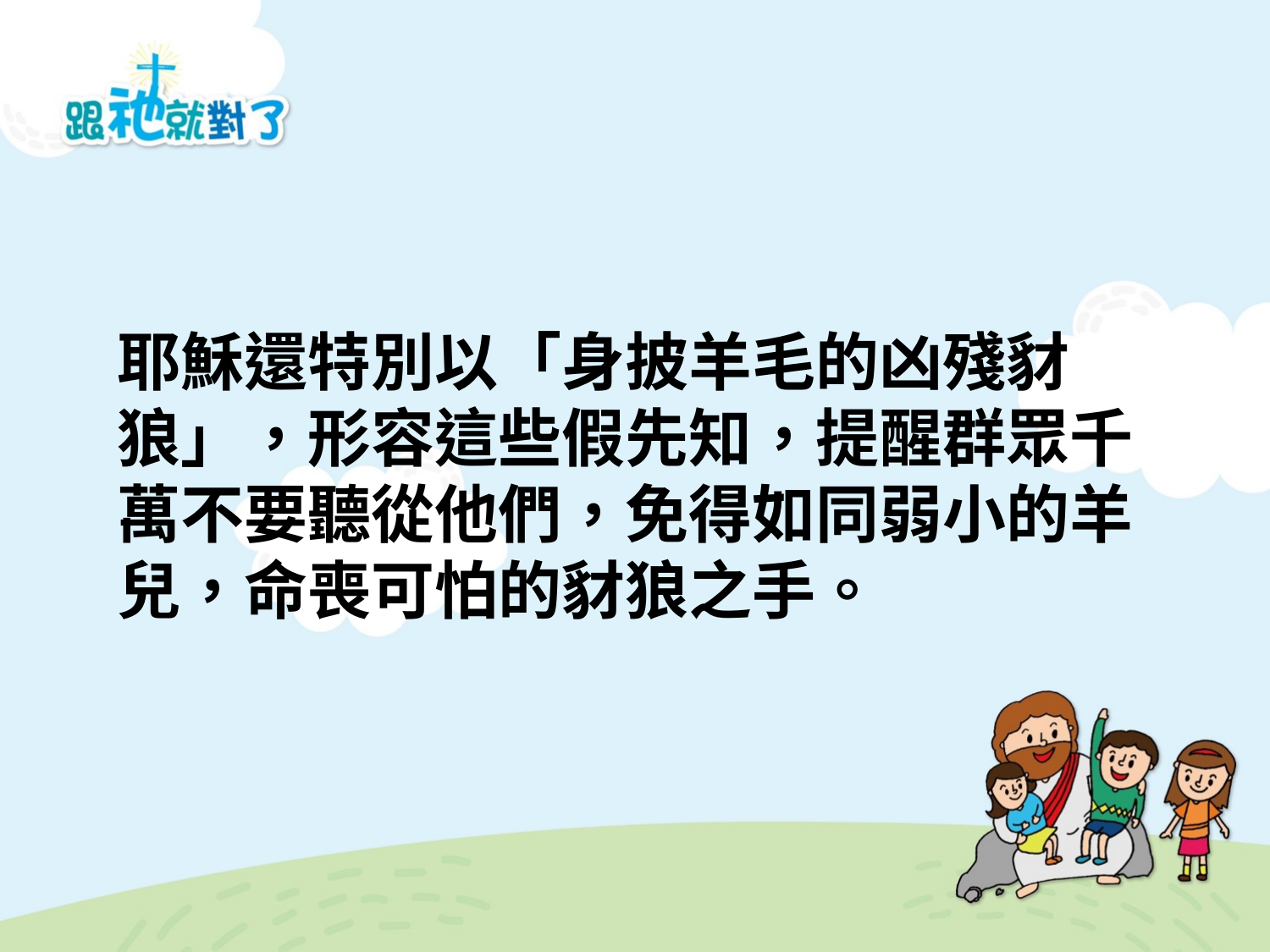

耶穌還特別以「身披羊毛的凶殘豺狼」，形容這些假先知，提醒群眾千萬不要聽從他們，免得如同弱小的羊兒，命喪可怕的豺狼之手。